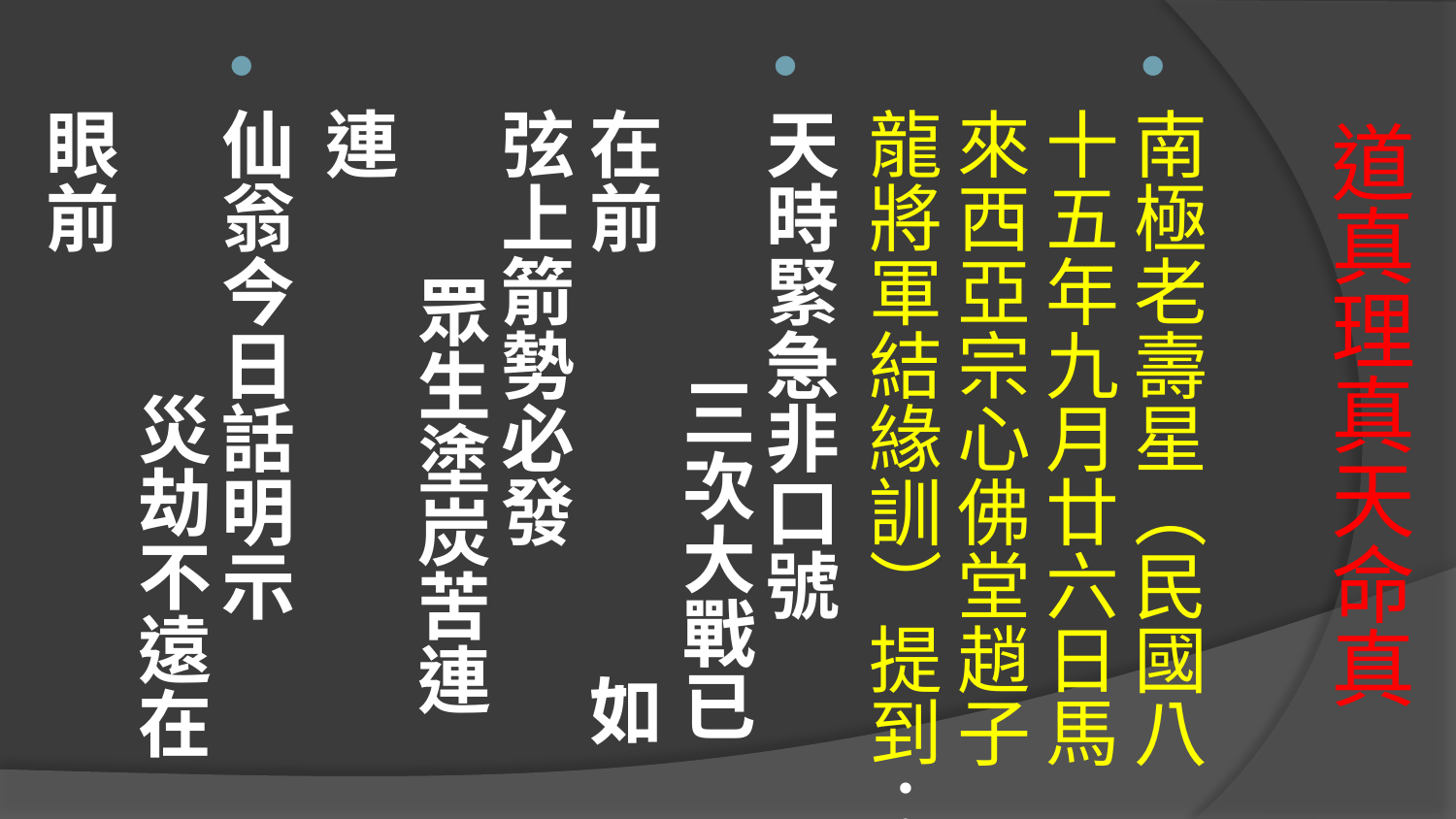

南極老壽星（民國八十五年九月廿六日馬來西亞宗心佛堂趙子龍將軍結緣訓）提到：
天時緊急非口號                          三次大戰已在前                         如弦上箭勢必發                        眾生塗炭苦連連
仙翁今日話明示                           災劫不遠在眼前
# 道真理真天命真